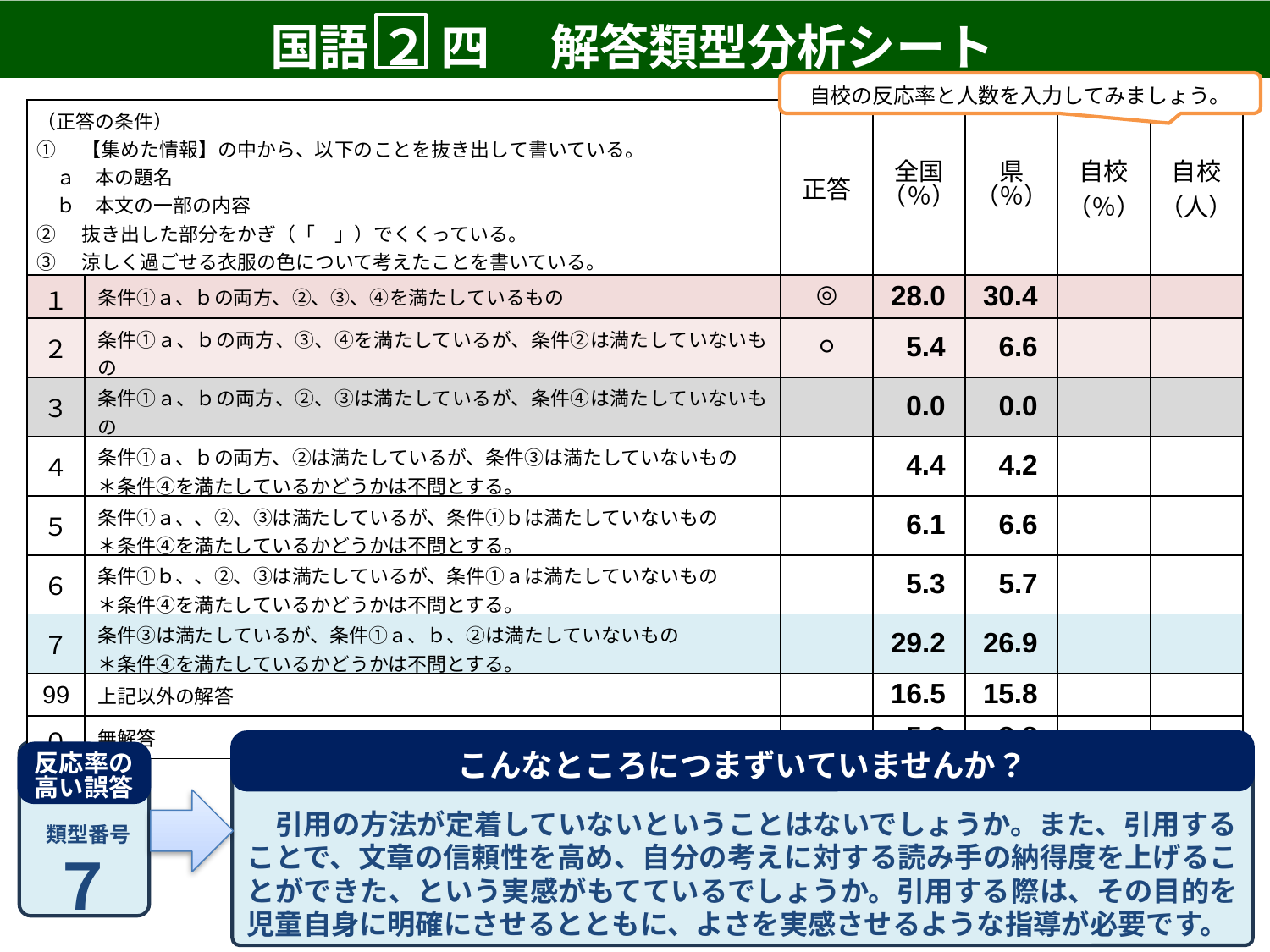

国語 ２ 四　 解答類型分析シート

自校の反応率と人数を入力してみましょう。
| （正答の条件） ①　【集めた情報】の中から、以下のことを抜き出して書いている。 　ａ　本の題名 　ｂ　本文の一部の内容 ②　抜き出した部分をかぎ（「　」）でくくっている。 ③　涼しく過ごせる衣服の色について考えたことを書いている。 ④　140字以内で書いている。 |  | 正答 | 全国 （％） | 県 （％） | 自校（％） | 自校（人） |
| --- | --- | --- | --- | --- | --- | --- |
| １ | 条件①ａ、ｂの両方、②、③、④を満たしているもの | ◎ | 28.0 | 30.4 |  |  |
| ２ | 条件①ａ、ｂの両方、③、④を満たしているが、条件②は満たしていないもの | ○ | 5.4 | 6.6 |  |  |
| ３ | 条件①ａ、ｂの両方、②、③は満たしているが、条件④は満たしていないもの |  | 0.0 | 0.0 |  |  |
| ４ | 条件①ａ、ｂの両方、②は満たしているが、条件③は満たしていないもの ＊条件④を満たしているかどうかは不問とする。 |  | 4.4 | 4.2 |  |  |
| ５ | 条件①ａ、、②、③は満たしているが、条件①ｂは満たしていないもの ＊条件④を満たしているかどうかは不問とする。 |  | 6.1 | 6.6 |  |  |
| ６ | 条件①ｂ、、②、③は満たしているが、条件①ａは満たしていないもの ＊条件④を満たしているかどうかは不問とする。 |  | 5.3 | 5.7 |  |  |
| ７ | 条件③は満たしているが、条件①ａ、ｂ、②は満たしていないもの ＊条件④を満たしているかどうかは不問とする。 |  | 29.2 | 26.9 |  |  |
| 99 | 上記以外の解答 |  | 16.5 | 15.8 |  |  |
| ０ | 無解答 |  | 5.2 | 3.8 |  |  |
こんなところにつまずいていませんか？

反応率の
高い誤答

　引用の方法が定着していないということはないでしょうか。また、引用することで、文章の信頼性を高め、自分の考えに対する読み手の納得度を上げることができた、という実感がもてているでしょうか。引用する際は、その目的を児童自身に明確にさせるとともに、よさを実感させるような指導が必要です。

類型番号
７